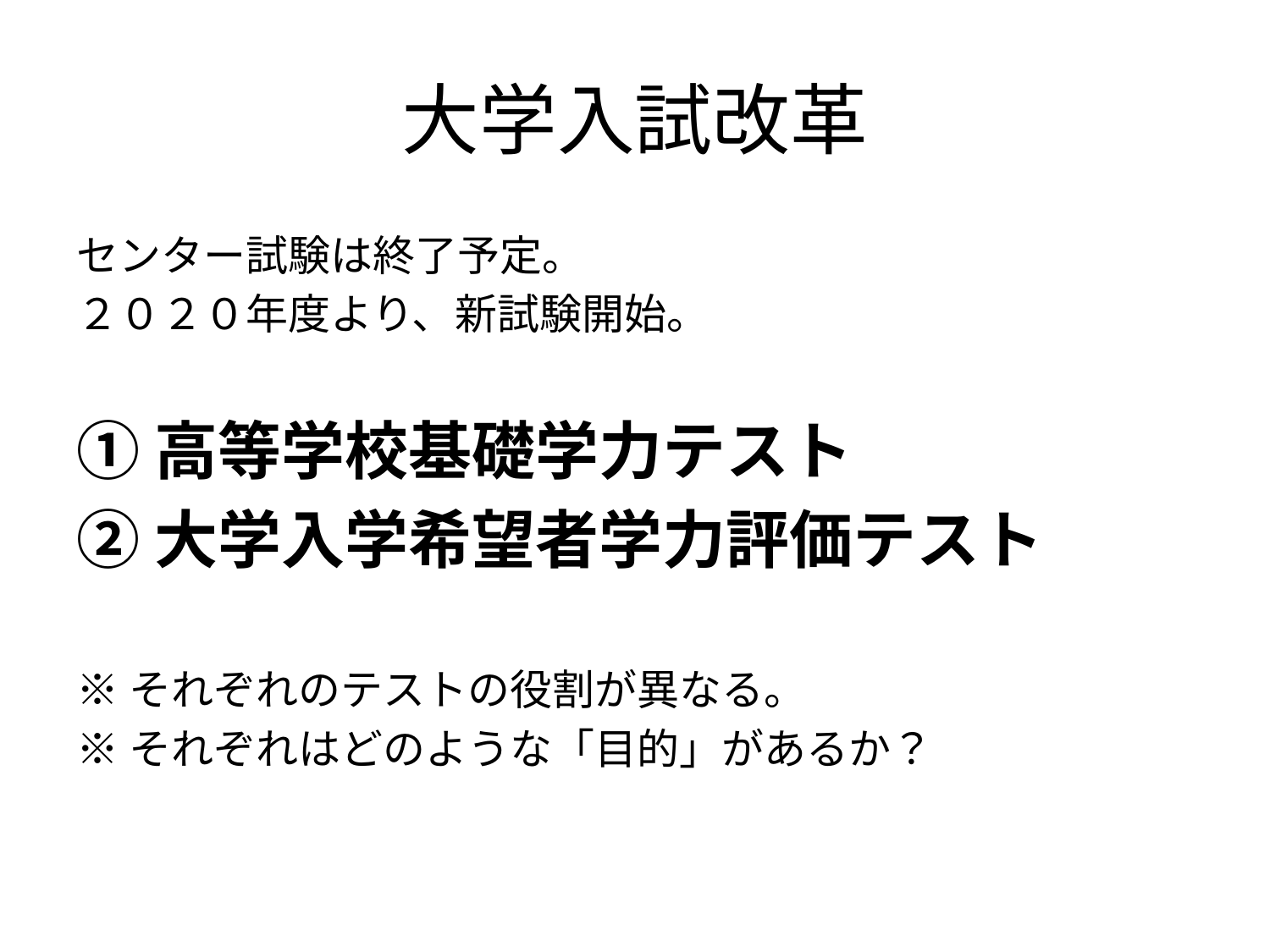

# 大学入試改革
センター試験は終了予定。
２０２０年度より、新試験開始。

①高等学校基礎学力テスト
②大学入学希望者学力評価テスト

※それぞれのテストの役割が異なる。
※それぞれはどのような「目的」があるか？